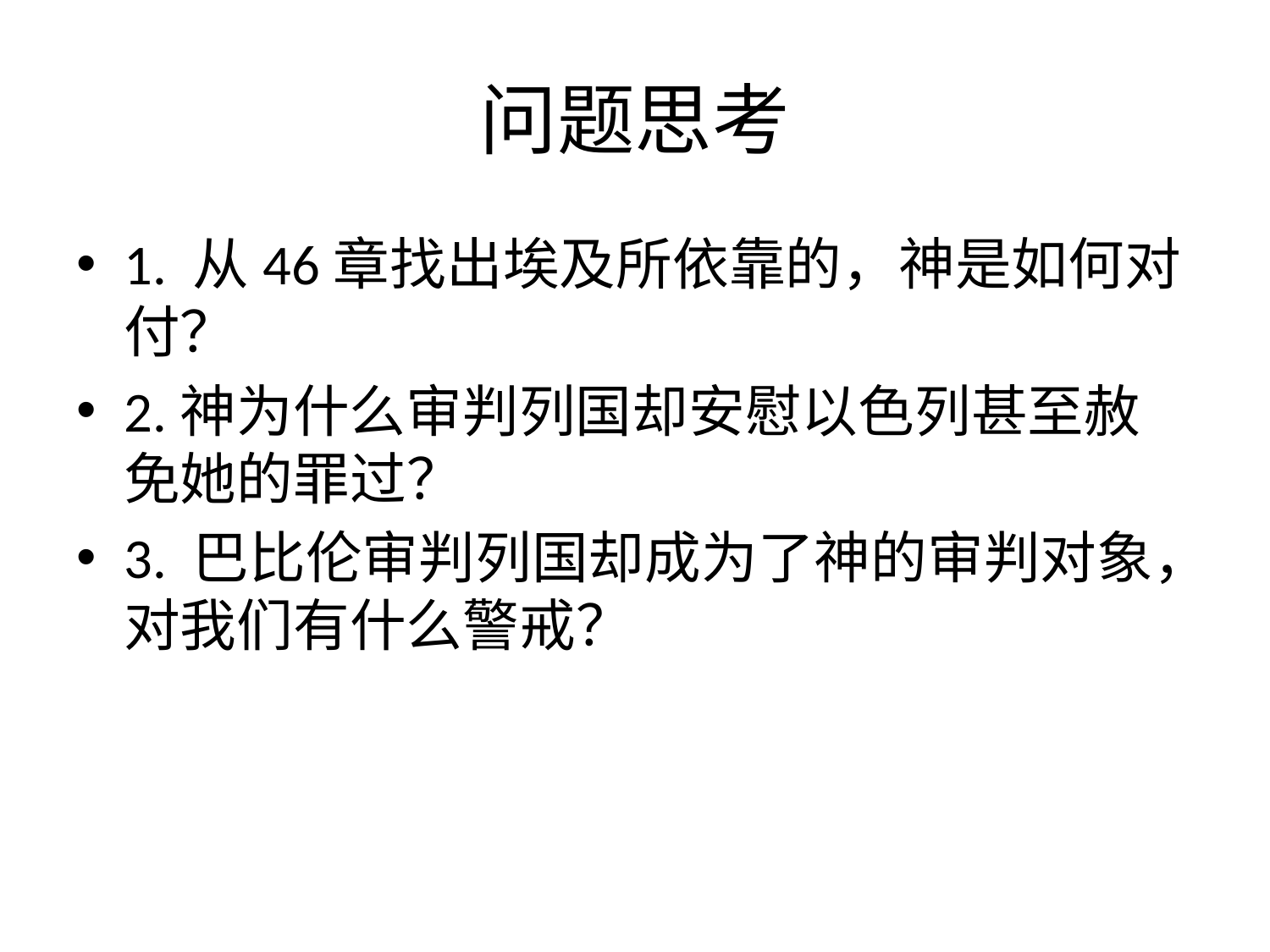

# 问题思考
1. 从46章找出埃及所依靠的，神是如何对付？
2.神为什么审判列国却安慰以色列甚至赦免她的罪过？
3. 巴比伦审判列国却成为了神的审判对象，对我们有什么警戒？